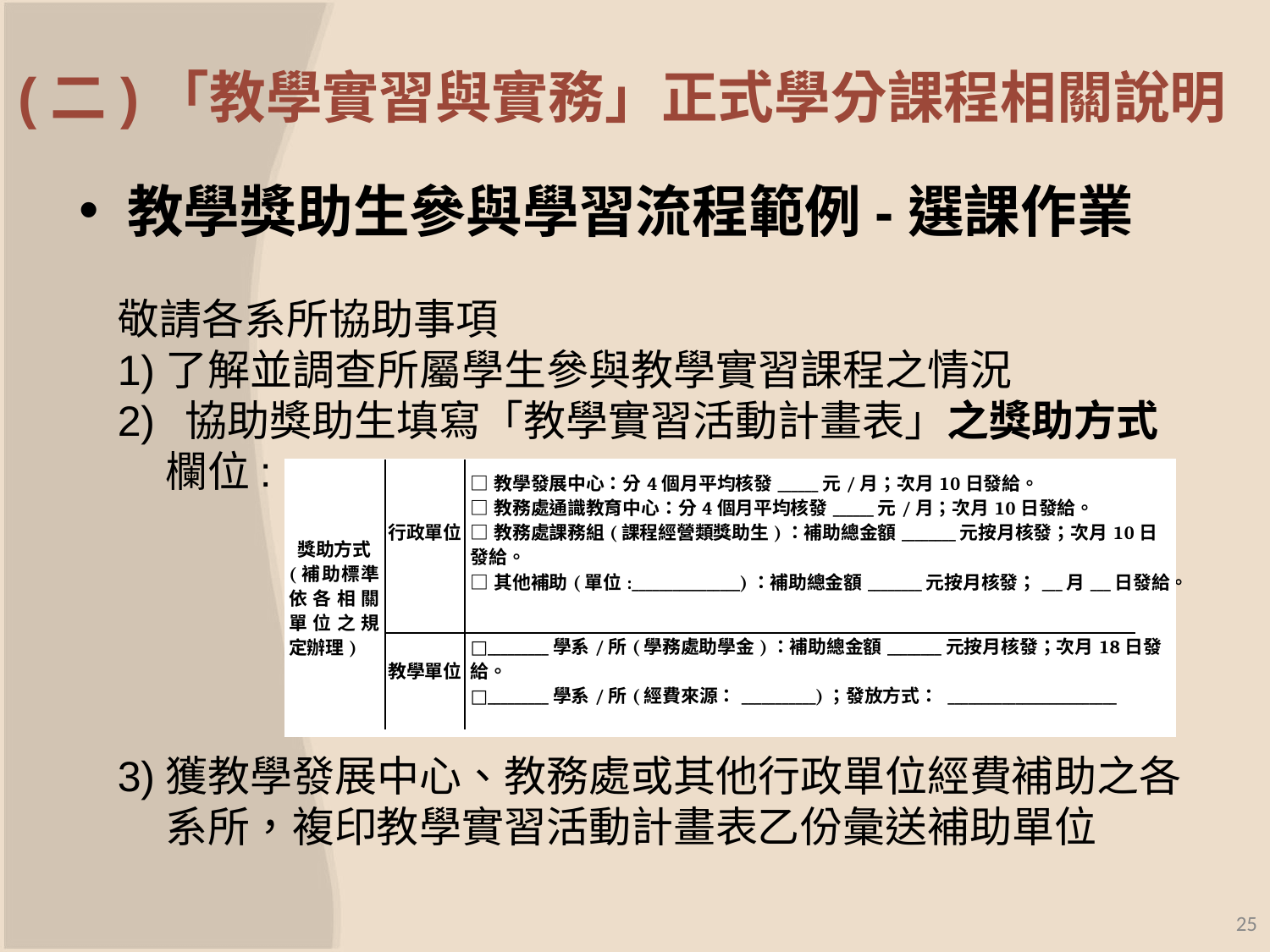

(二)「教學實習與實務」正式學分課程相關說明
#
教學獎助生參與學習流程範例-選課作業
敬請各系所協助事項
了解並調查所屬學生參與教學實習課程之情況
 協助獎助生填寫「教學實習活動計畫表」之獎助方式欄位:

獲教學發展中心、教務處或其他行政單位經費補助之各系所，複印教學實習活動計畫表乙份彙送補助單位

| 獎助方式 (補助標準依各相關單位之規定辦理) | 行政單位 | □教學發展中心：分4個月平均核發\_\_\_\_\_\_元/月；次月10日發給。 □教務處通識教育中心：分4個月平均核發\_\_\_\_\_\_元/月；次月10日發給。 □教務處課務組(課程經營類獎助生)：補助總金額\_\_\_\_\_\_\_\_元按月核發；次月10日發給。 □其他補助(單位:\_\_\_\_\_\_\_\_\_\_\_\_\_\_\_\_)：補助總金額\_\_\_\_\_\_\_\_元按月核發；\_\_\_月\_\_\_日發給。 |
| --- | --- | --- |
|  | 教學單位 | □\_\_\_\_\_\_\_\_\_學系/所(學務處助學金)：補助總金額\_\_\_\_\_\_\_\_元按月核發；次月18日發給。 □\_\_\_\_\_\_\_\_\_學系/所(經費來源：\_\_\_\_\_\_\_\_\_\_\_)；發放方式： \_\_\_\_\_\_\_\_\_\_\_\_\_\_\_\_\_\_\_\_\_\_\_\_\_ |
25